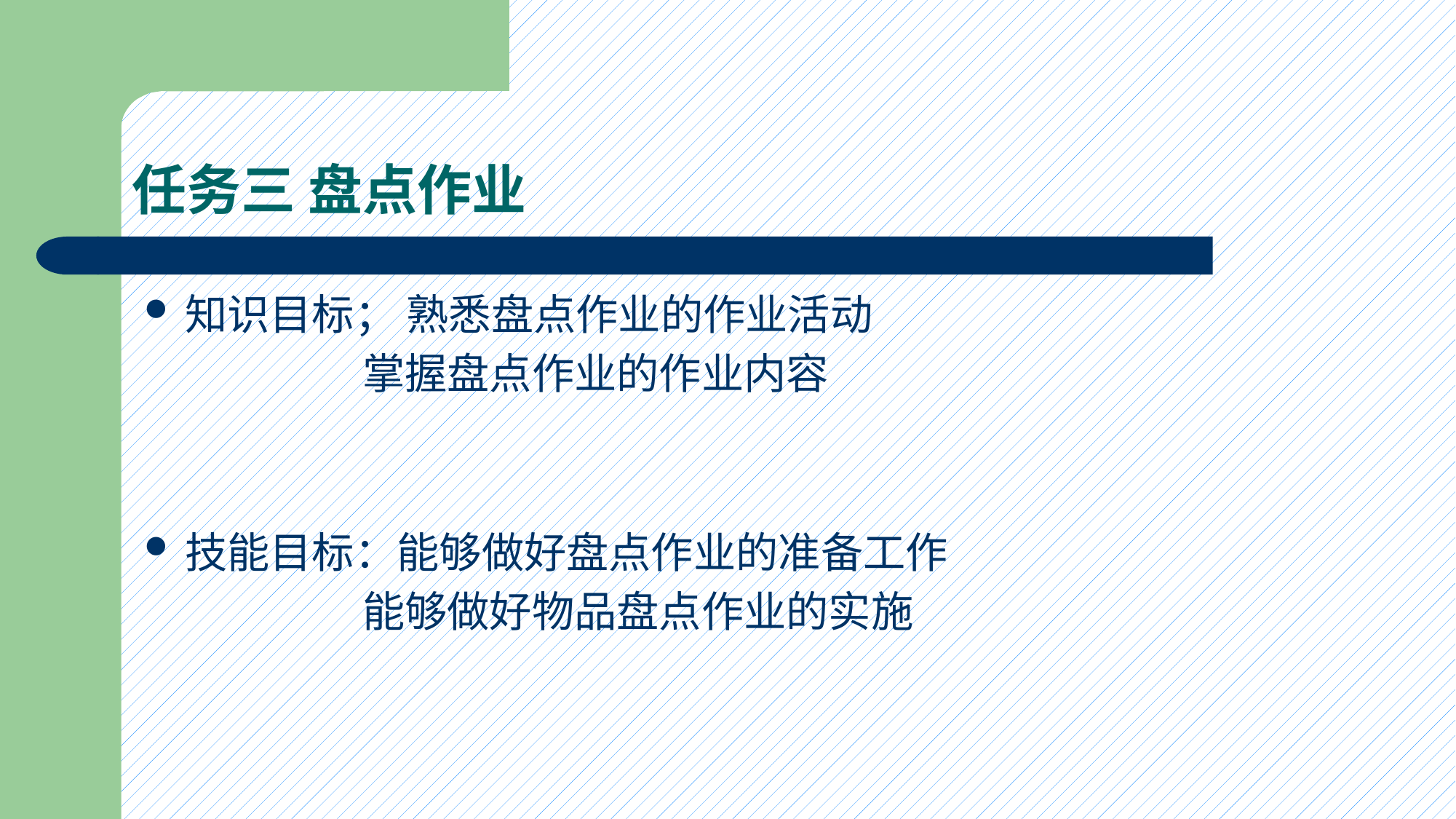

# 任务三 盘点作业
知识目标； 熟悉盘点作业的作业活动
                      掌握盘点作业的作业内容

技能目标：能够做好盘点作业的准备工作
                      能够做好物品盘点作业的实施